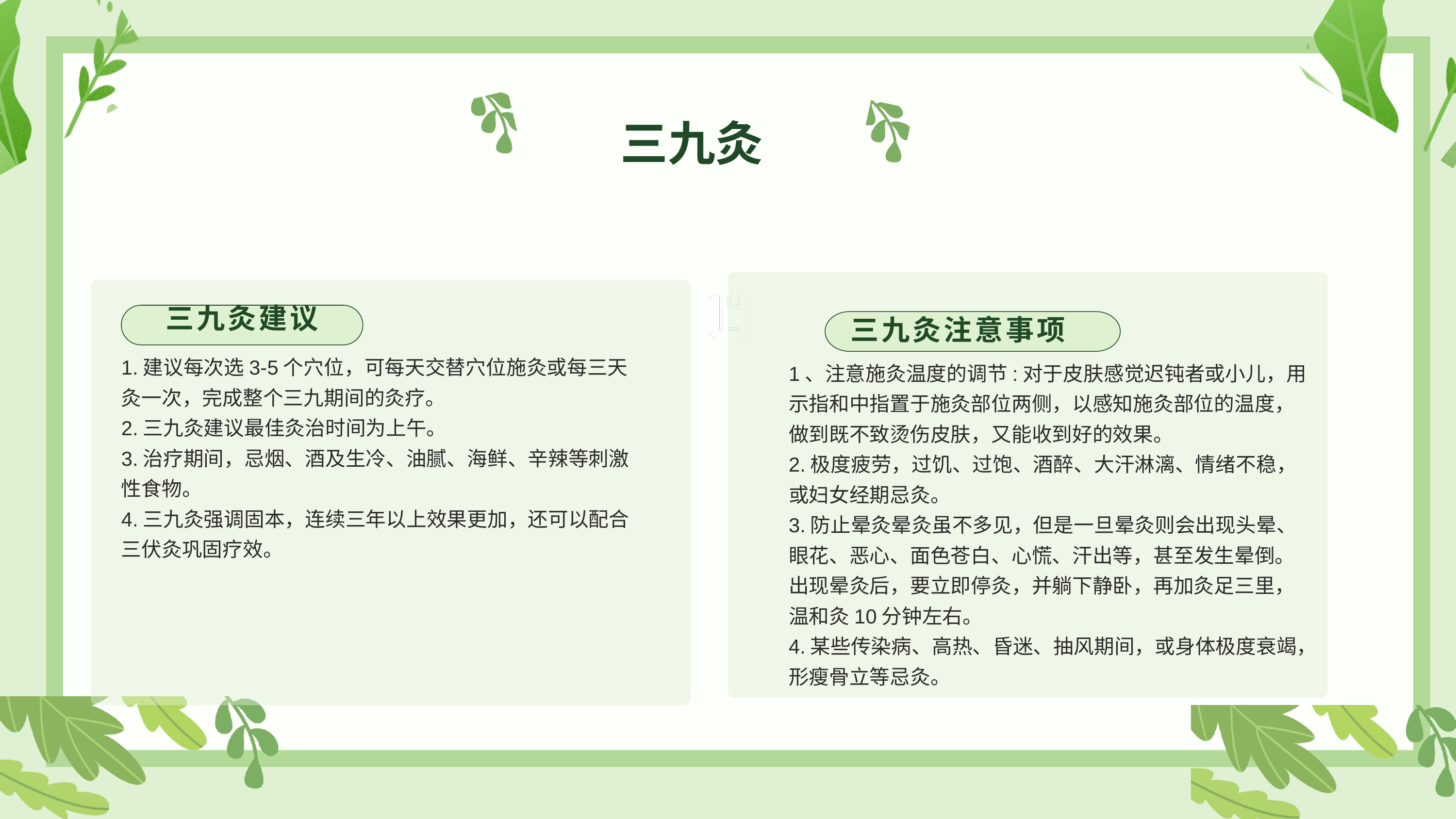

三九灸

三九灸注意事项

三九灸建议
1.建议每次选3-5个穴位，可每天交替穴位施灸或每三天灸一次，完成整个三九期间的灸疗。
2.三九灸建议最佳灸治时间为上午。
3.治疗期间，忌烟、酒及生冷、油腻、海鲜、辛辣等刺激性食物。
4.三九灸强调固本，连续三年以上效果更加，还可以配合三伏灸巩固疗效。
1、注意施灸温度的调节:对于皮肤感觉迟钝者或小儿，用示指和中指置于施灸部位两侧，以感知施灸部位的温度，做到既不致烫伤皮肤，又能收到好的效果。
2.极度疲劳，过饥、过饱、酒醉、大汗淋漓、情绪不稳，或妇女经期忌灸。
3.防止晕灸晕灸虽不多见，但是一旦晕灸则会出现头晕、眼花、恶心、面色苍白、心慌、汗出等，甚至发生晕倒。出现晕灸后，要立即停灸，并躺下静卧，再加灸足三里，温和灸10分钟左右。
4.某些传染病、高热、昏迷、抽风期间，或身体极度衰竭，形瘦骨立等忌灸。